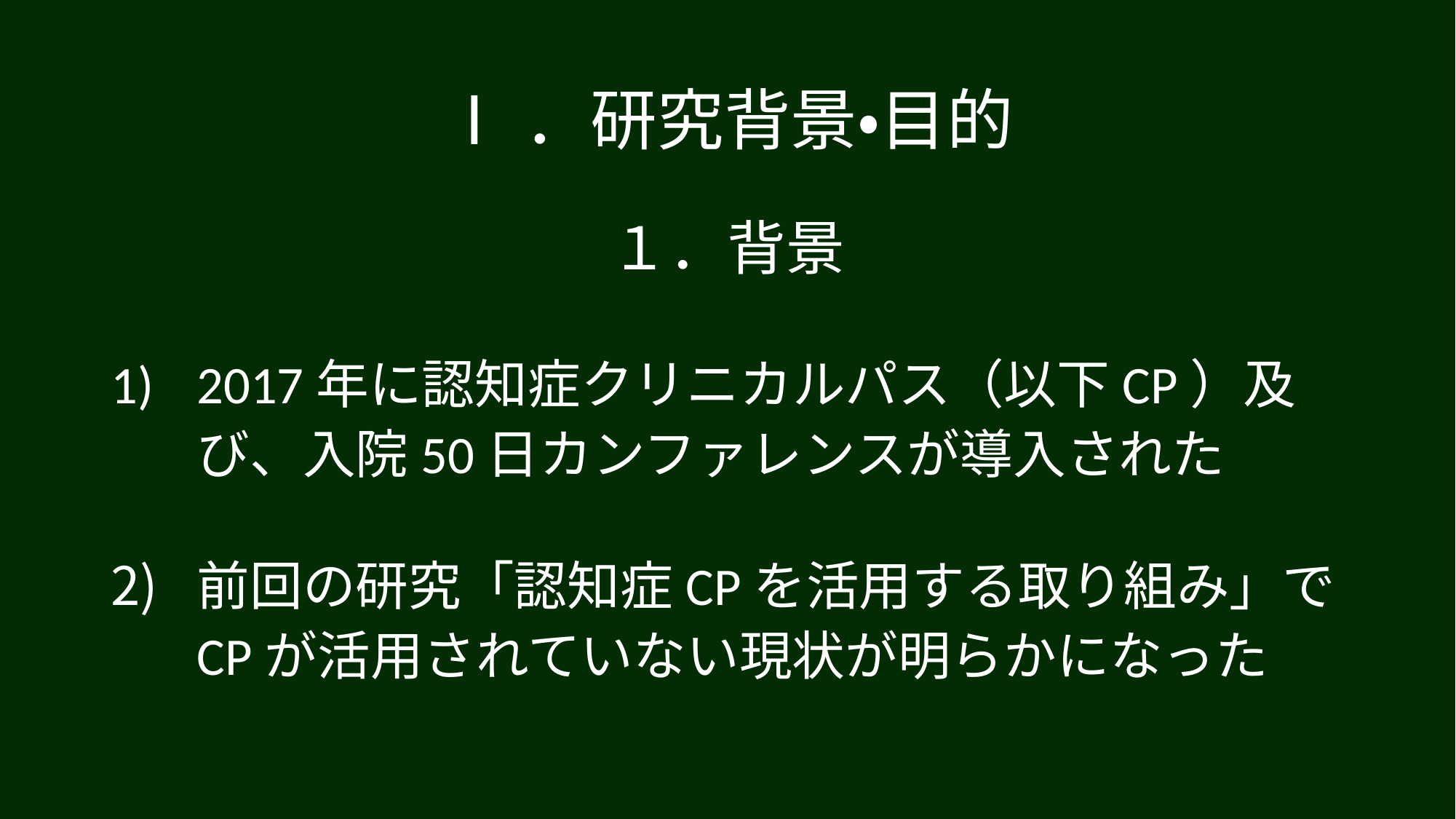

# Ⅰ．研究背景・目的
１．背景
2017年に認知症クリニカルパス（以下CP）及び、入院50日カンファレンスが導入された
前回の研究「認知症CPを活用する取り組み」でCPが活用されていない現状が明らかになった